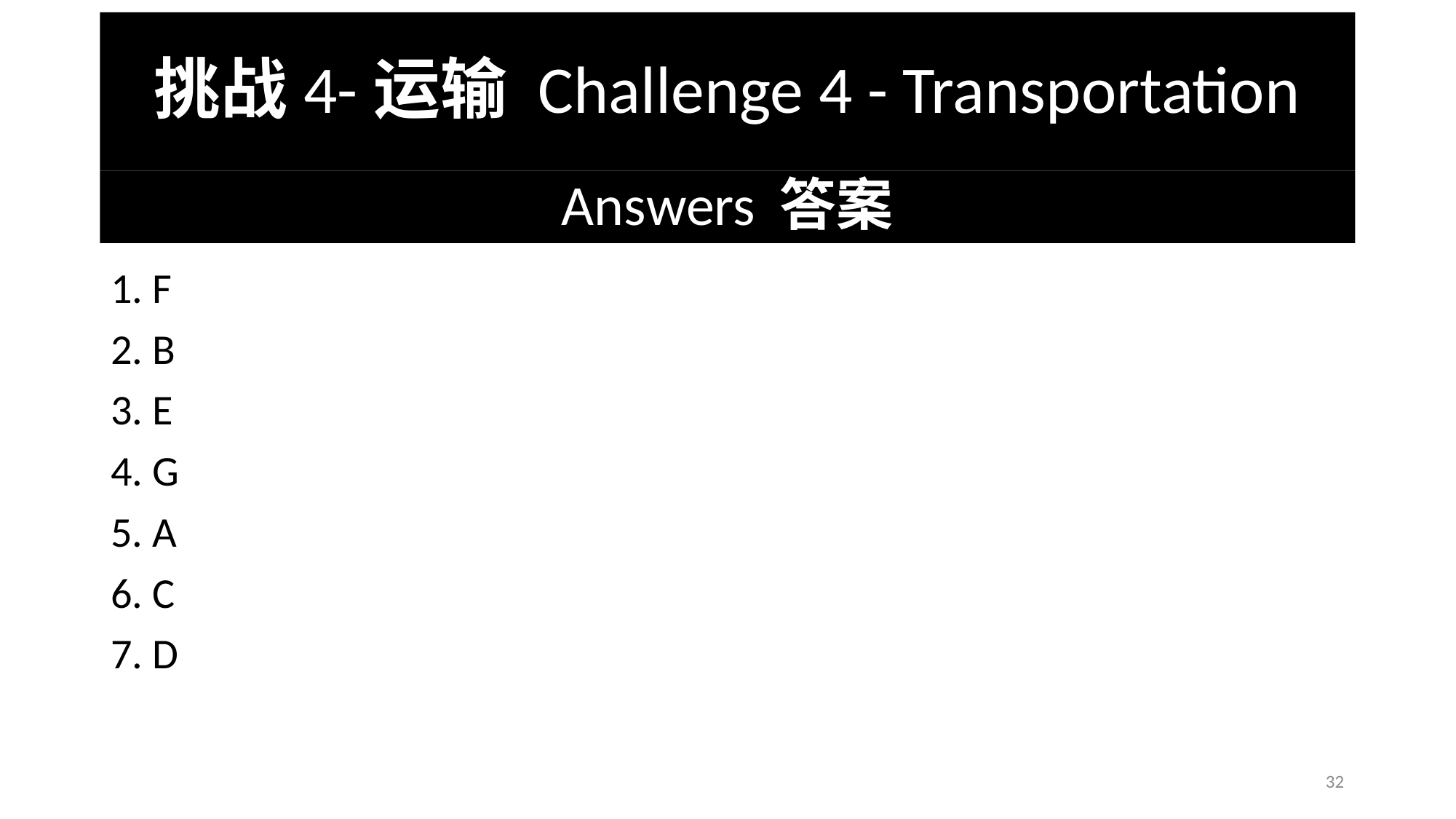

# 挑战4-运输 Challenge 4 - Transportation
Answers 答案
1. F
2. B
3. E
4. G
5. A
6. C
7. D

32